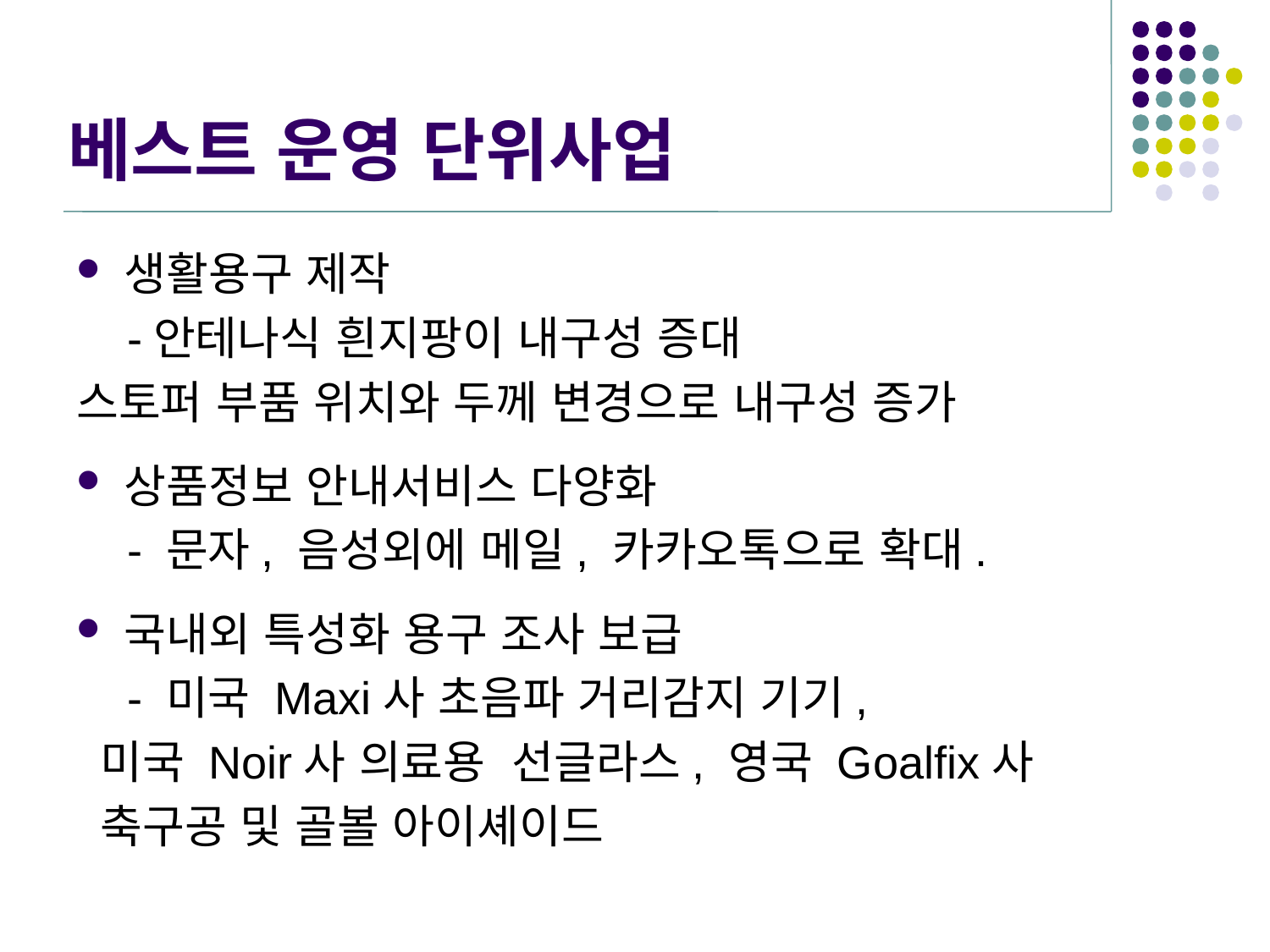

# 베스트 운영 단위사업
생활용구 제작
    -안테나식 흰지팡이 내구성 증대
스토퍼 부품 위치와 두께 변경으로 내구성 증가

상품정보 안내서비스 다양화
    - 문자, 음성외에 메일, 카카오톡으로 확대.

국내외 특성화 용구 조사 보급
    - 미국 Maxi사 초음파 거리감지 기기,
 미국 Noir사 의료용  선글라스, 영국 Goalfix사
 축구공 및 골볼 아이셰이드